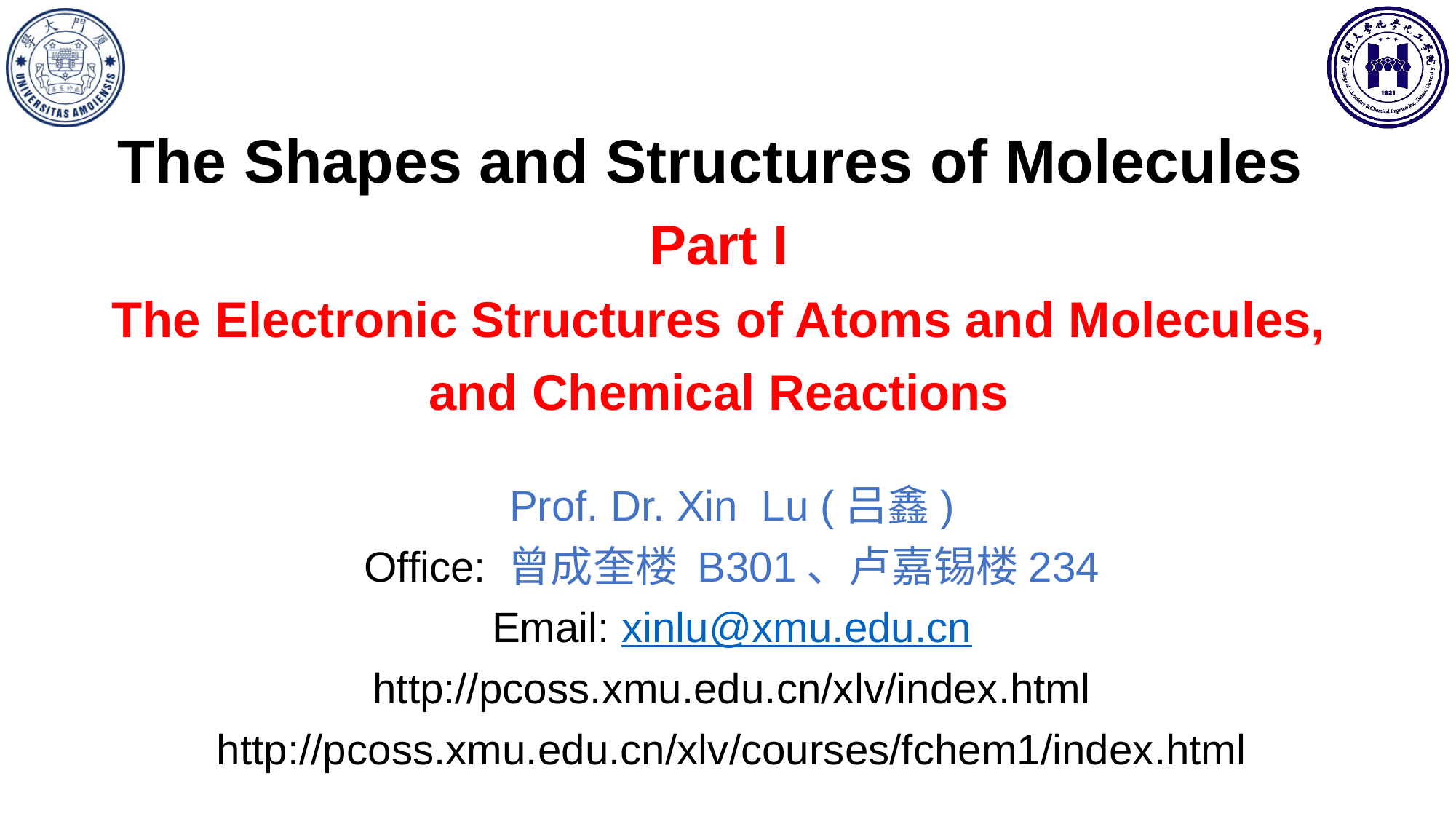

# The Shapes and Structures of Molecules Part I The Electronic Structures of Atoms and Molecules, and Chemical Reactions
Prof. Dr. Xin  Lu (吕鑫)
Office: 曾成奎楼 B301、卢嘉锡楼234
Email: xinlu@xmu.edu.cn
http://pcoss.xmu.edu.cn/xlv/index.html
http://pcoss.xmu.edu.cn/xlv/courses/fchem1/index.html